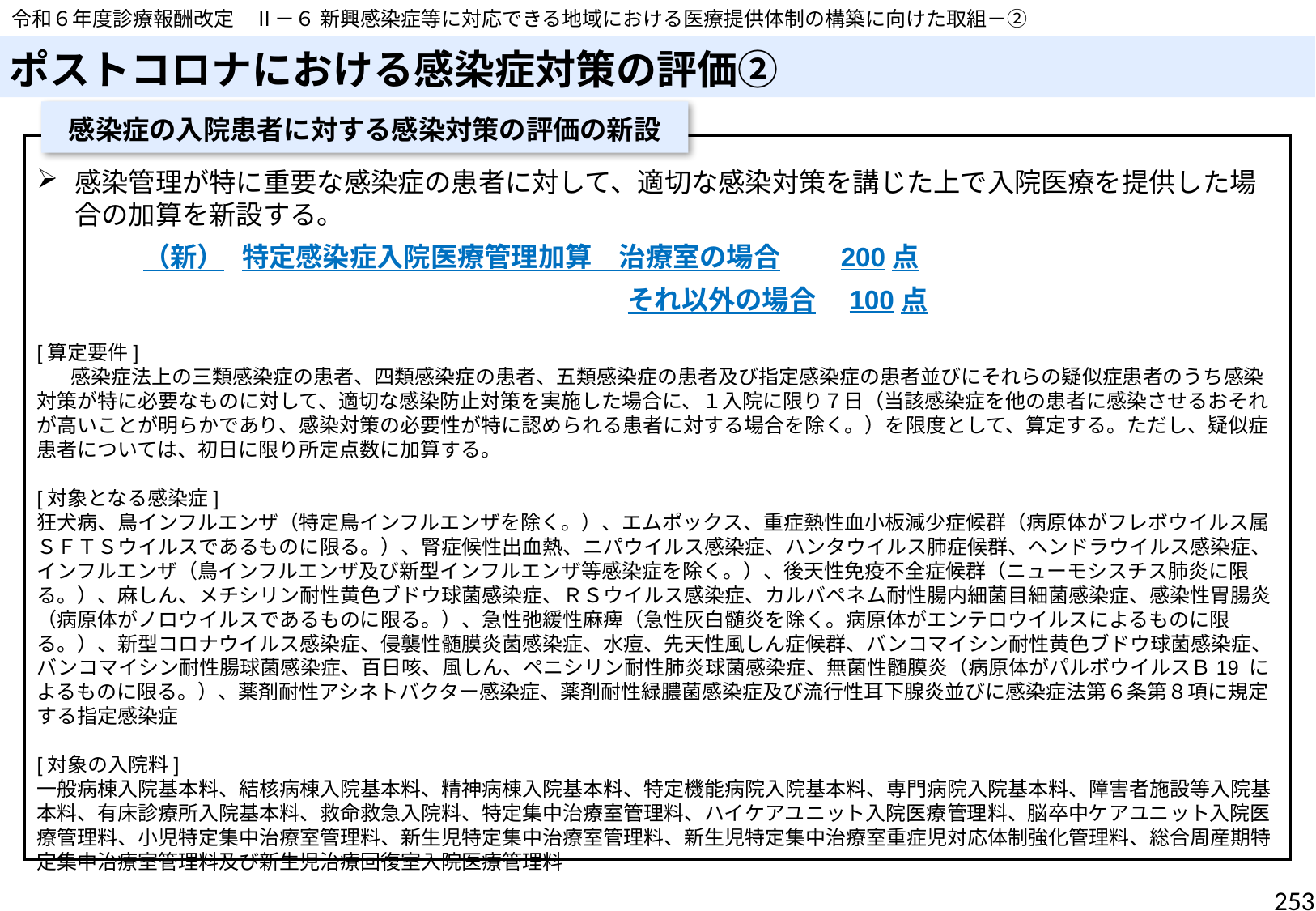

令和６年度診療報酬改定　Ⅱ－６ 新興感染症等に対応できる地域における医療提供体制の構築に向けた取組－②
# ポストコロナにおける感染症対策の評価②
感染症の入院患者に対する感染対策の評価の新設

感染管理が特に重要な感染症の患者に対して、適切な感染対策を講じた上で入院医療を提供した場合の加算を新設する。
（新）   特定感染症入院医療管理加算　治療室の場合　　200点
　　　　　　　　　　　　　　　　　　それ以外の場合　100点

[算定要件]
  　感染症法上の三類感染症の患者、四類感染症の患者、五類感染症の患者及び指定感染症の患者並びにそれらの疑似症患者のうち感染対策が特に必要なものに対して、適切な感染防止対策を実施した場合に、１入院に限り７日（当該感染症を他の患者に感染させるおそれが高いことが明らかであり、感染対策の必要性が特に認められる患者に対する場合を除く。）を限度として、算定する。ただし、疑似症患者については、初日に限り所定点数に加算する。

[対象となる感染症]
狂犬病、鳥インフルエンザ（特定鳥インフルエンザを除く。）、エムポックス、重症熱性血小板減少症候群（病原体がフレボウイルス属ＳＦＴＳウイルスであるものに限る。）、腎症候性出血熱、ニパウイルス感染症、ハンタウイルス肺症候群、ヘンドラウイルス感染症、インフルエンザ（鳥インフルエンザ及び新型インフルエンザ等感染症を除く。）、後天性免疫不全症候群（ニューモシスチス肺炎に限る。）、麻しん、メチシリン耐性黄色ブドウ球菌感染症、ＲＳウイルス感染症、カルバペネム耐性腸内細菌目細菌感染症、感染性胃腸炎（病原体がノロウイルスであるものに限る。）、急性弛緩性麻痺（急性灰白髄炎を除く。病原体がエンテロウイルスによるものに限る。）、新型コロナウイルス感染症、侵襲性髄膜炎菌感染症、水痘、先天性風しん症候群、バンコマイシン耐性黄色ブドウ球菌感染症、バンコマイシン耐性腸球菌感染症、百日咳、風しん、ペニシリン耐性肺炎球菌感染症、無菌性髄膜炎（病原体がパルボウイルスＢ19 によるものに限る。）、薬剤耐性アシネトバクター感染症、薬剤耐性緑膿菌感染症及び流行性耳下腺炎並びに感染症法第６条第８項に規定する指定感染症

[対象の入院料]
一般病棟入院基本料、結核病棟入院基本料、精神病棟入院基本料、特定機能病院入院基本料、専門病院入院基本料、障害者施設等入院基本料、有床診療所入院基本料、救命救急入院料、特定集中治療室管理料、ハイケアユニット入院医療管理料、脳卒中ケアユニット入院医療管理料、小児特定集中治療室管理料、新生児特定集中治療室管理料、新生児特定集中治療室重症児対応体制強化管理料、総合周産期特定集中治療室管理料及び新生児治療回復室入院医療管理料
253